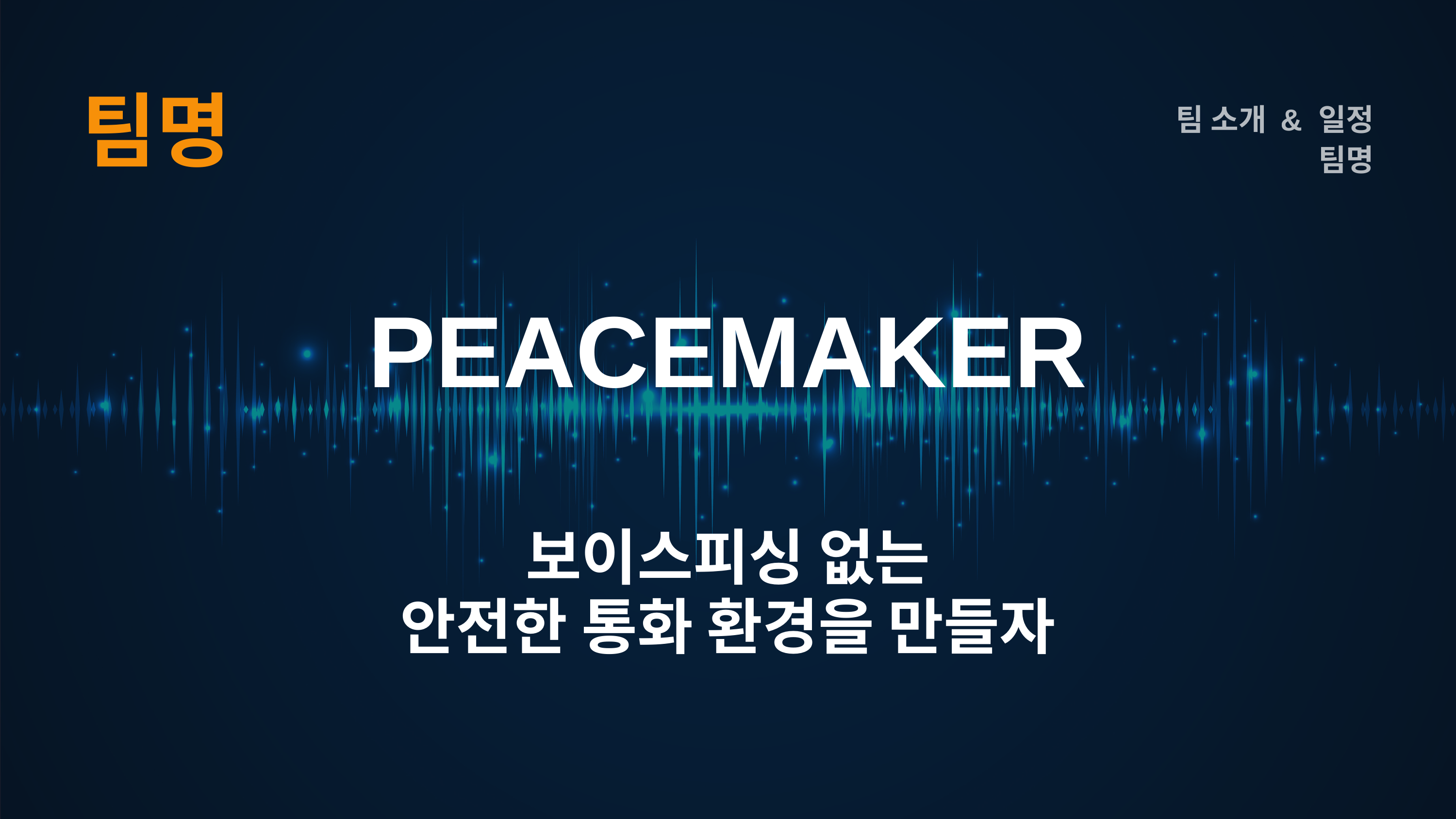

팀명
팀 소개 & 일정

팀명
PEACEMAKER

보이스피싱 없는
안전한 통화 환경을 만들자